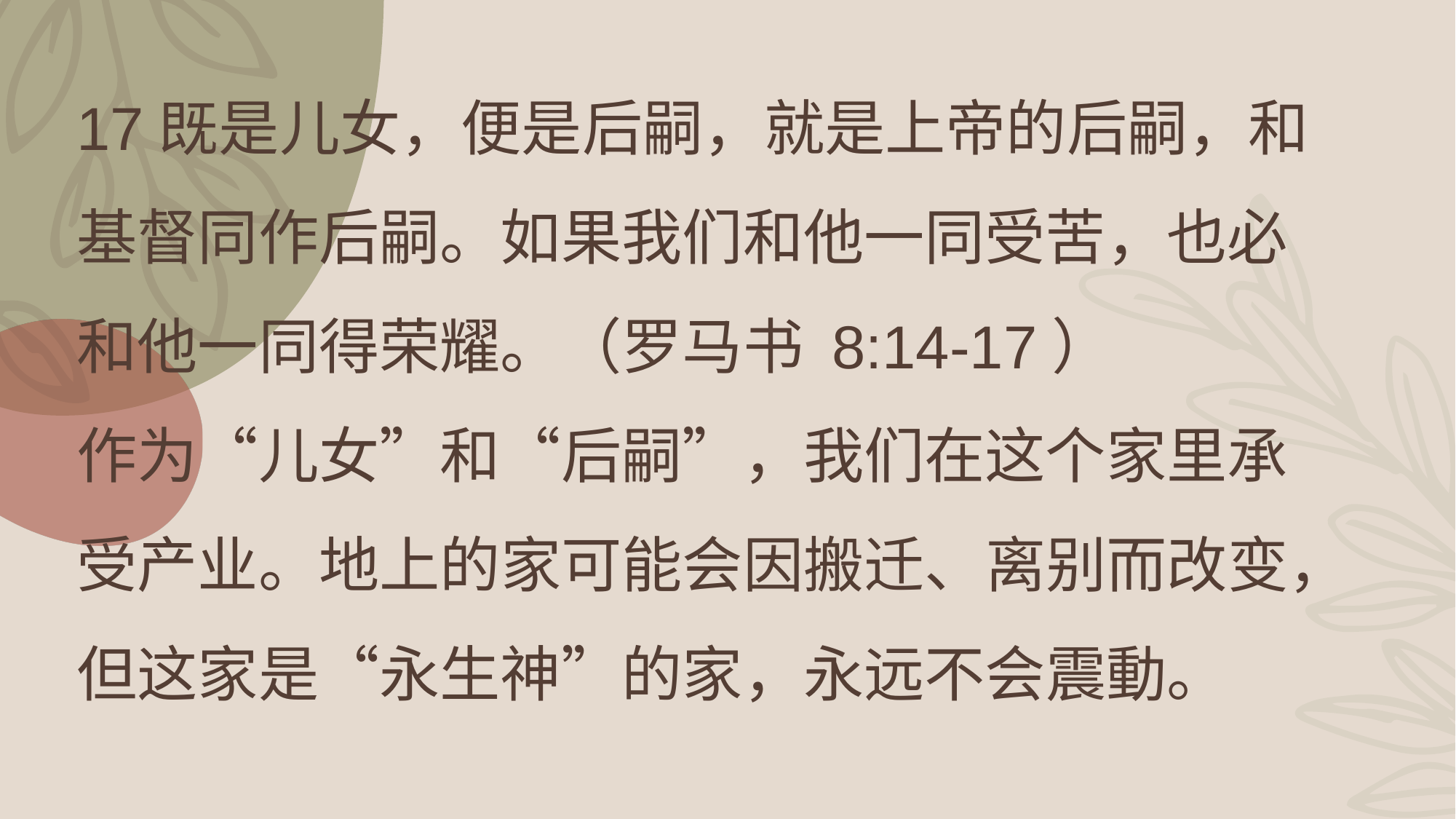

17既是儿女，便是后嗣，就是上帝的后嗣，和基督同作后嗣。如果我们和他一同受苦，也必和他一同得荣耀。（罗马书 8:14-17）
作为“儿女”和“后嗣”，我们在这个家里承受产业。地上的家可能会因搬迁、离别而改变，但这家是“永生神”的家，永远不会震動。